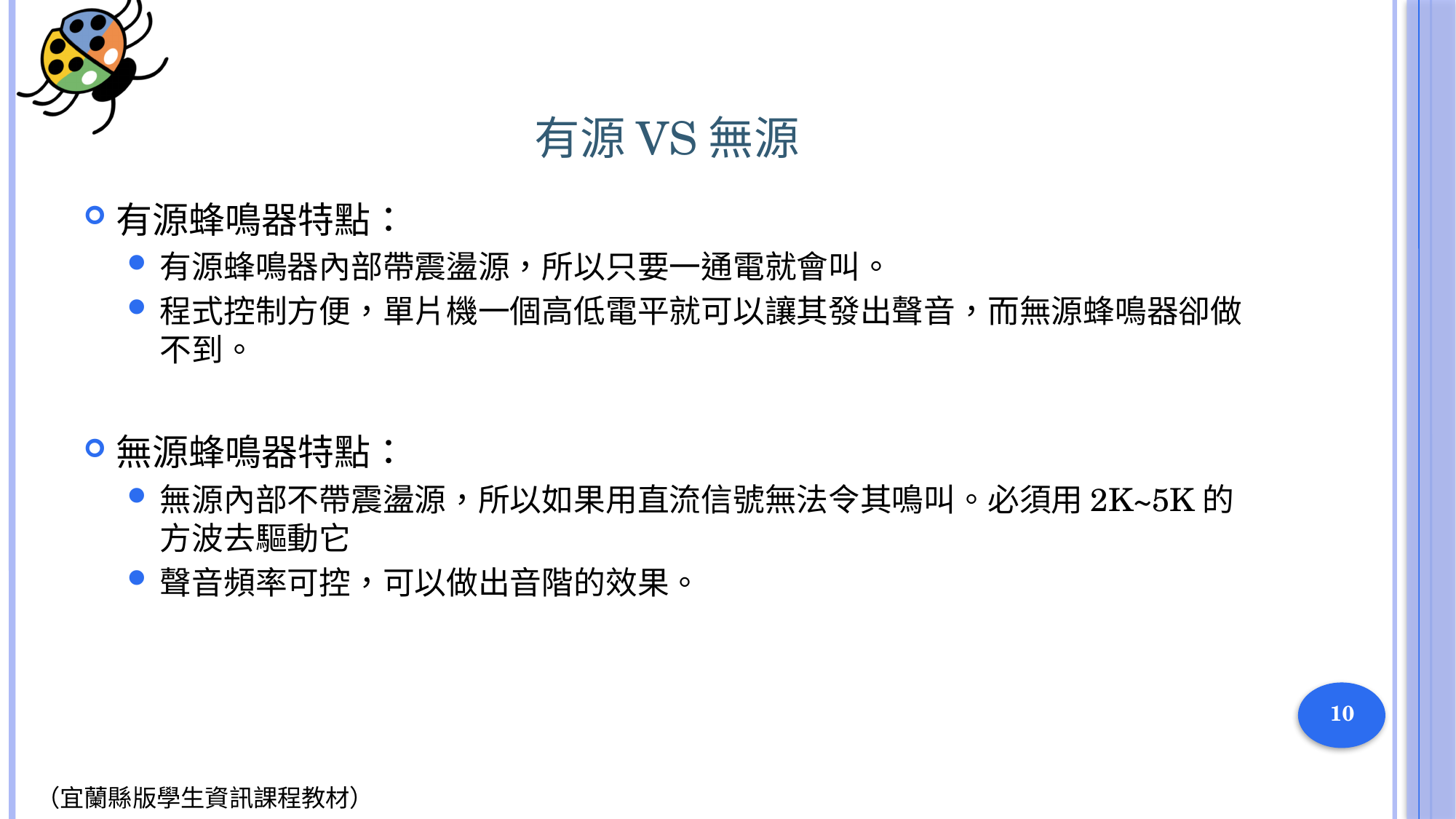

# 有源VS無源
有源蜂鳴器特點：
有源蜂鳴器內部帶震盪源，所以只要一通電就會叫。
程式控制方便，單片機一個高低電平就可以讓其發出聲音，而無源蜂鳴器卻做不到。

無源蜂鳴器特點：
無源內部不帶震盪源，所以如果用直流信號無法令其鳴叫。必須用2K~5K的方波去驅動它
聲音頻率可控，可以做出音階的效果。

10